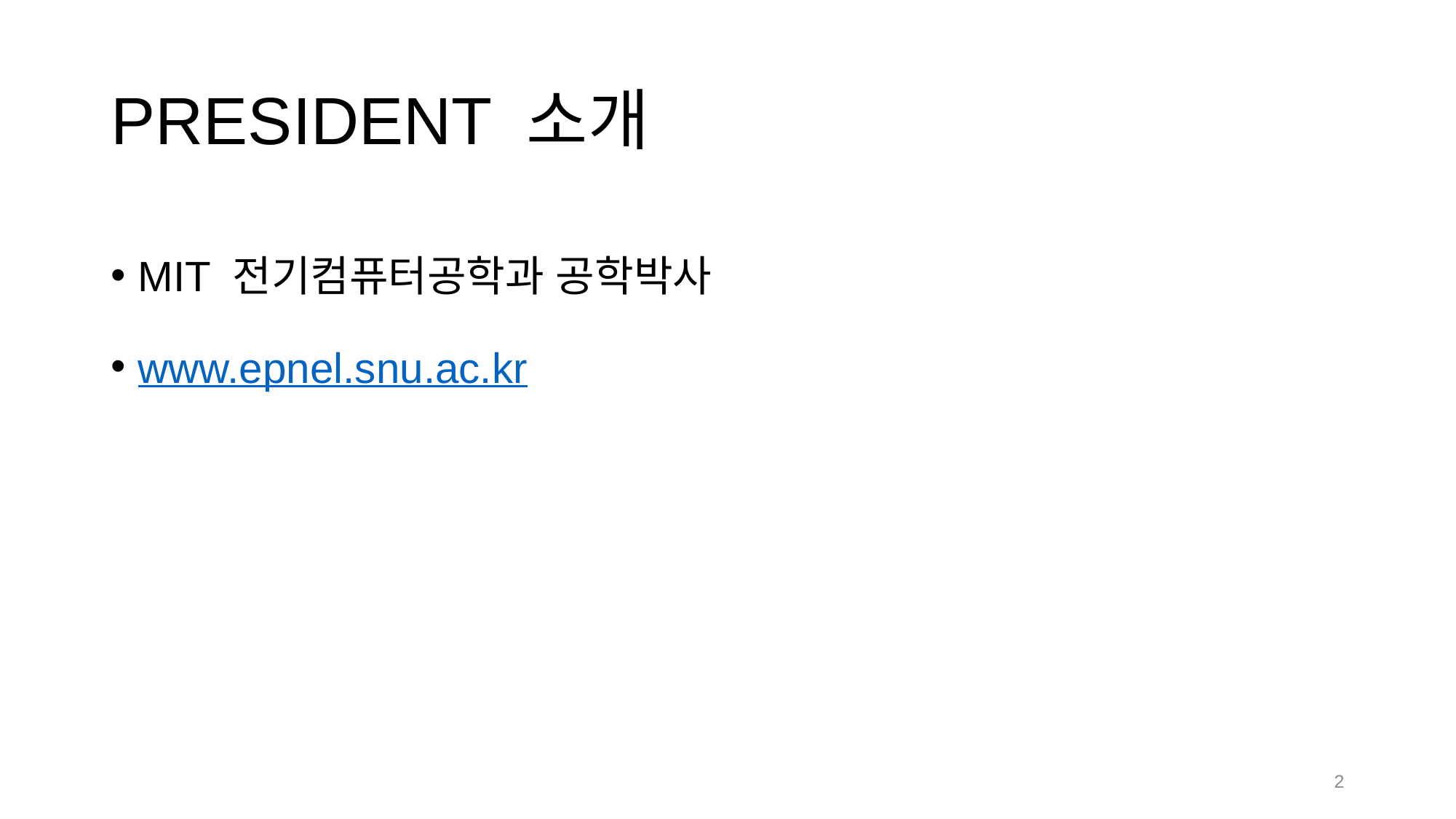

# PRESIDENT 소개
MIT 전기컴퓨터공학과 공학박사
www.epnel.snu.ac.kr
2